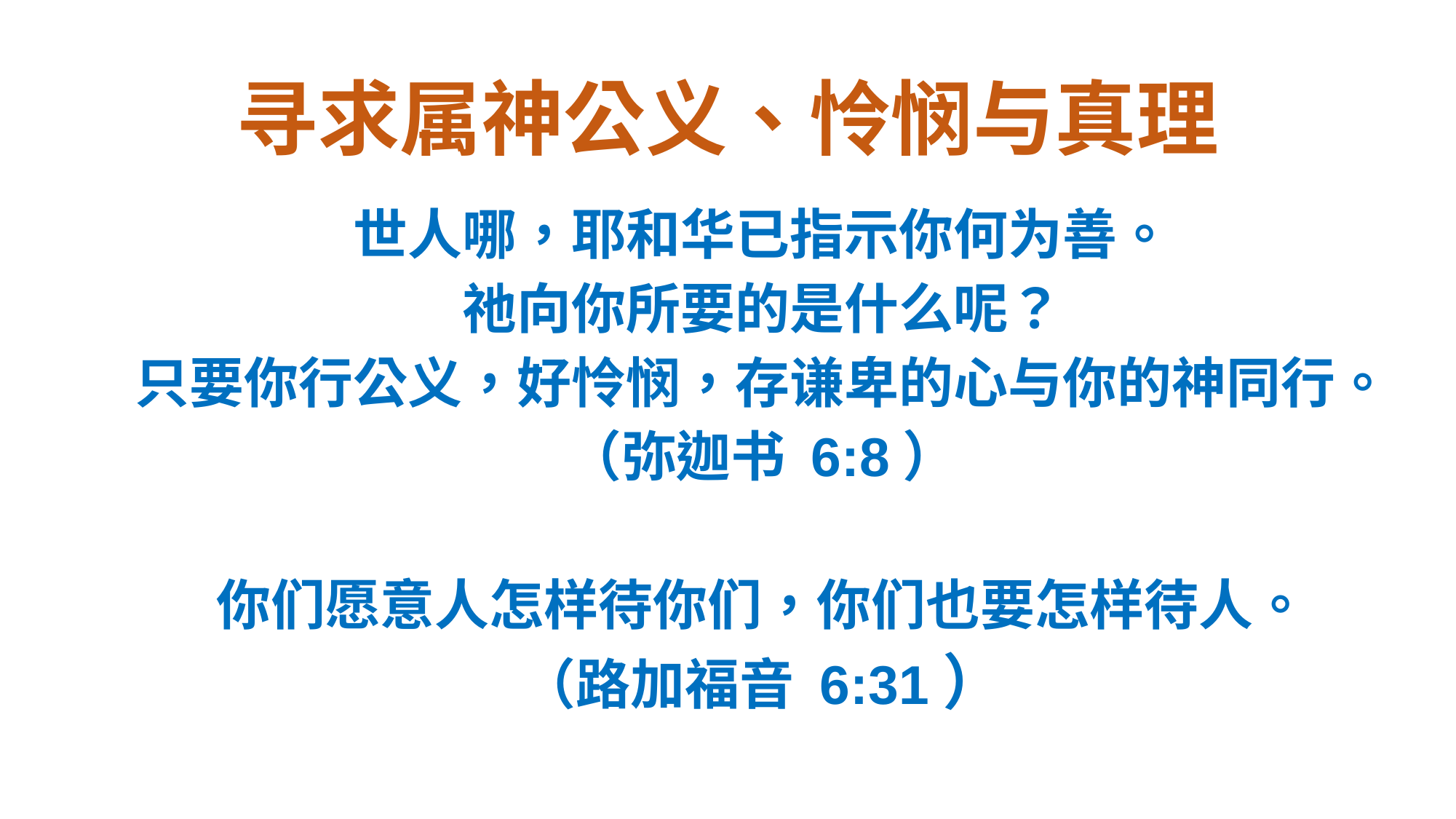

# 寻求属神公义、怜悯与真理
世人哪，耶和华已指示你何为善。
祂向你所要的是什么呢？
只要你行公义，好怜悯，存谦卑的心与你的神同行。
（弥迦书 6:8）

你们愿意人怎样待你们，你们也要怎样待人。
（路加福音 6:31）